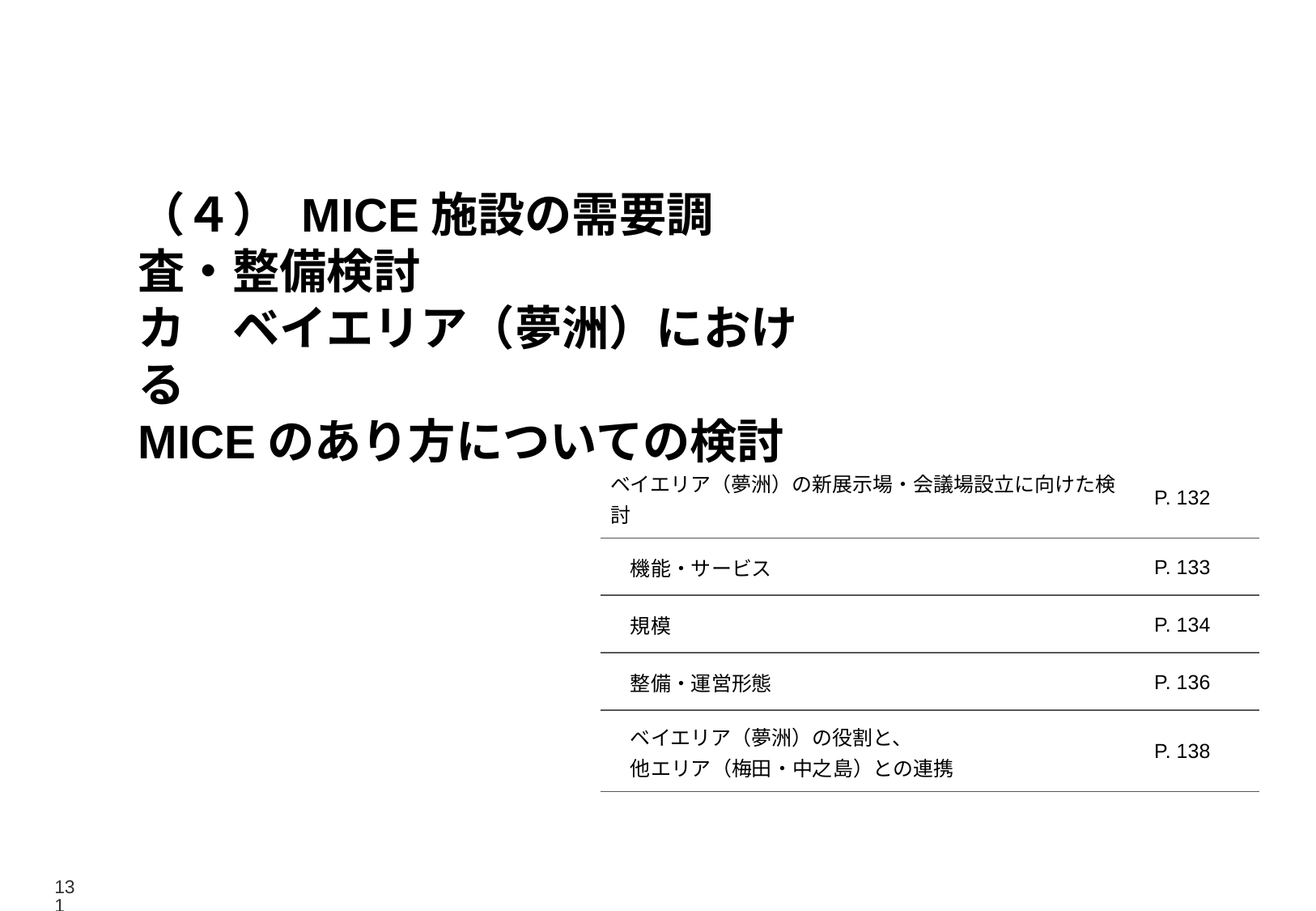

（４） MICE施設の需要調査・整備検討
カ　ベイエリア（夢洲）における
MICEのあり方についての検討
| ベイエリア（夢洲）の新展示場・会議場設立に向けた検討 | P. 132 |
| --- | --- |
| 機能・サービス | P. 133 |
| 規模 | P. 134 |
| 整備・運営形態 | P. 136 |
| ベイエリア（夢洲）の役割と、 　他エリア（梅田・中之島）との連携 | P. 138 |
131